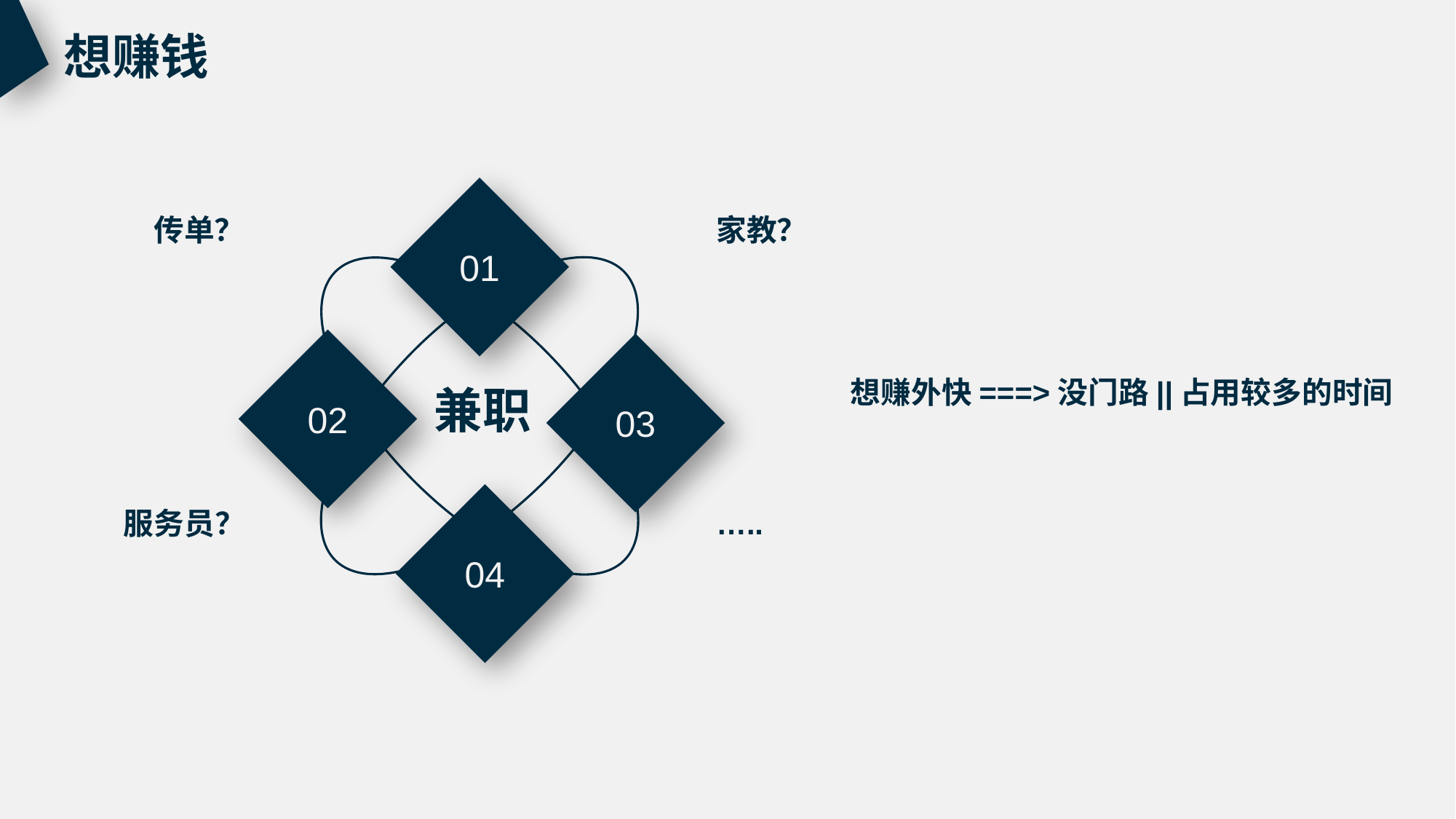

想赚钱
01
传单？
家教？

02
03
想赚外快===>没门路||占用较多的时间
兼职
04
服务员？
…..